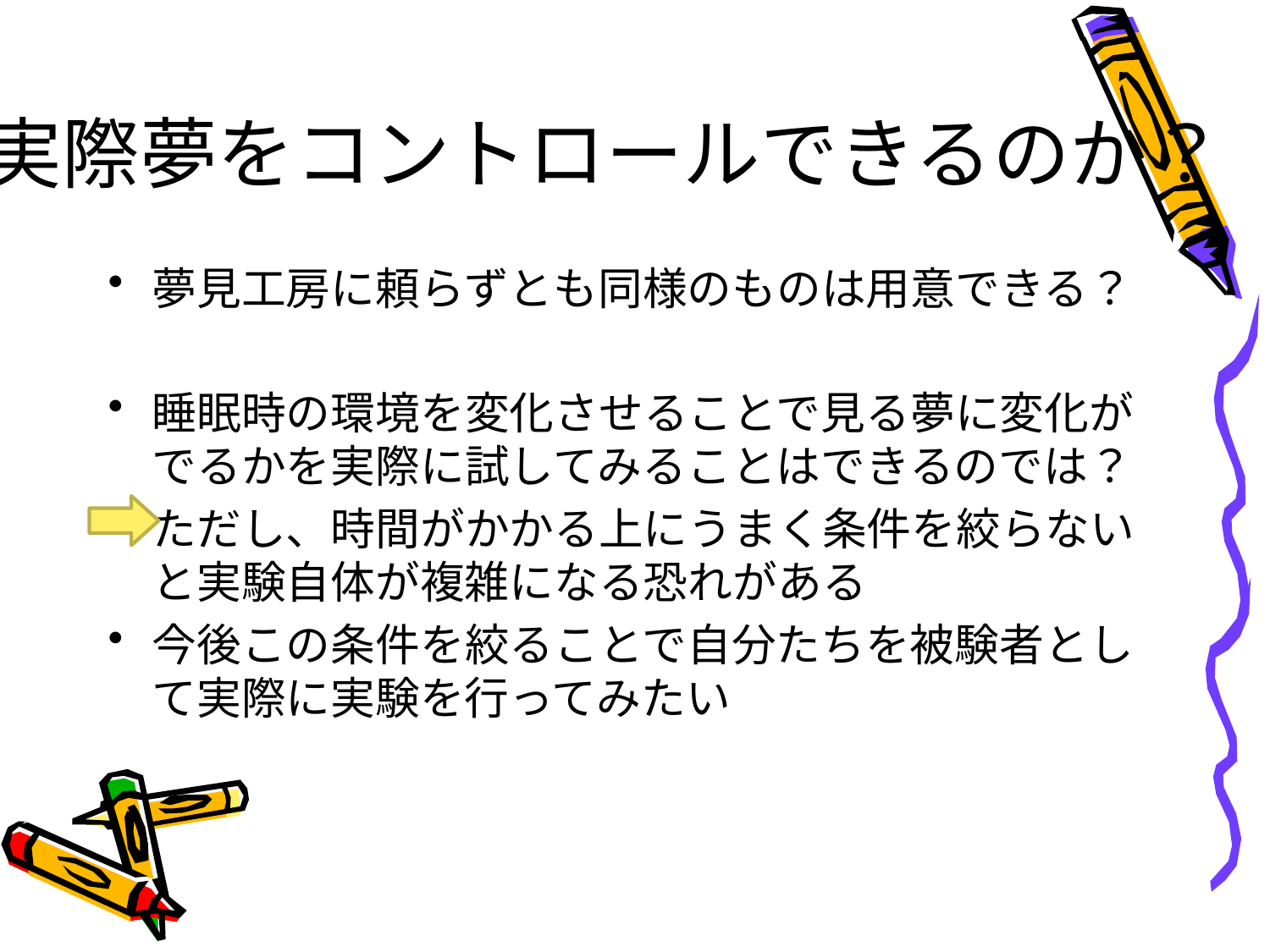

# 実際夢をコントロールできるのか？
夢見工房に頼らずとも同様のものは用意できる？

睡眠時の環境を変化させることで見る夢に変化がでるかを実際に試してみることはできるのでは？
ただし、時間がかかる上にうまく条件を絞らないと実験自体が複雑になる恐れがある
今後この条件を絞ることで自分たちを被験者として実際に実験を行ってみたい